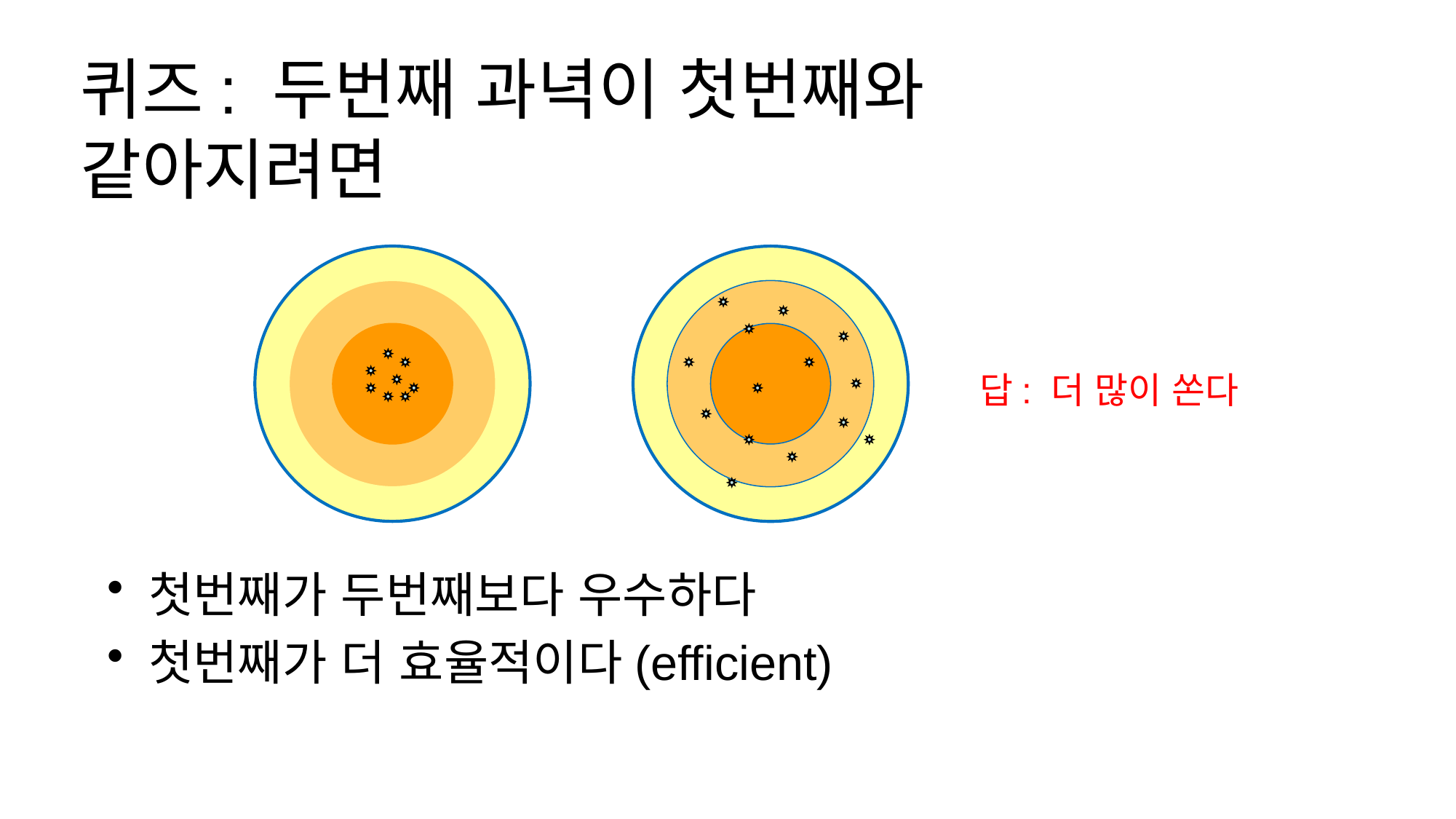

# 퀴즈: 두번째 과녁이 첫번째와 같아지려면

답: 더 많이 쏜다

첫번째가 두번째보다 우수하다
첫번째가 더 효율적이다(efficient)